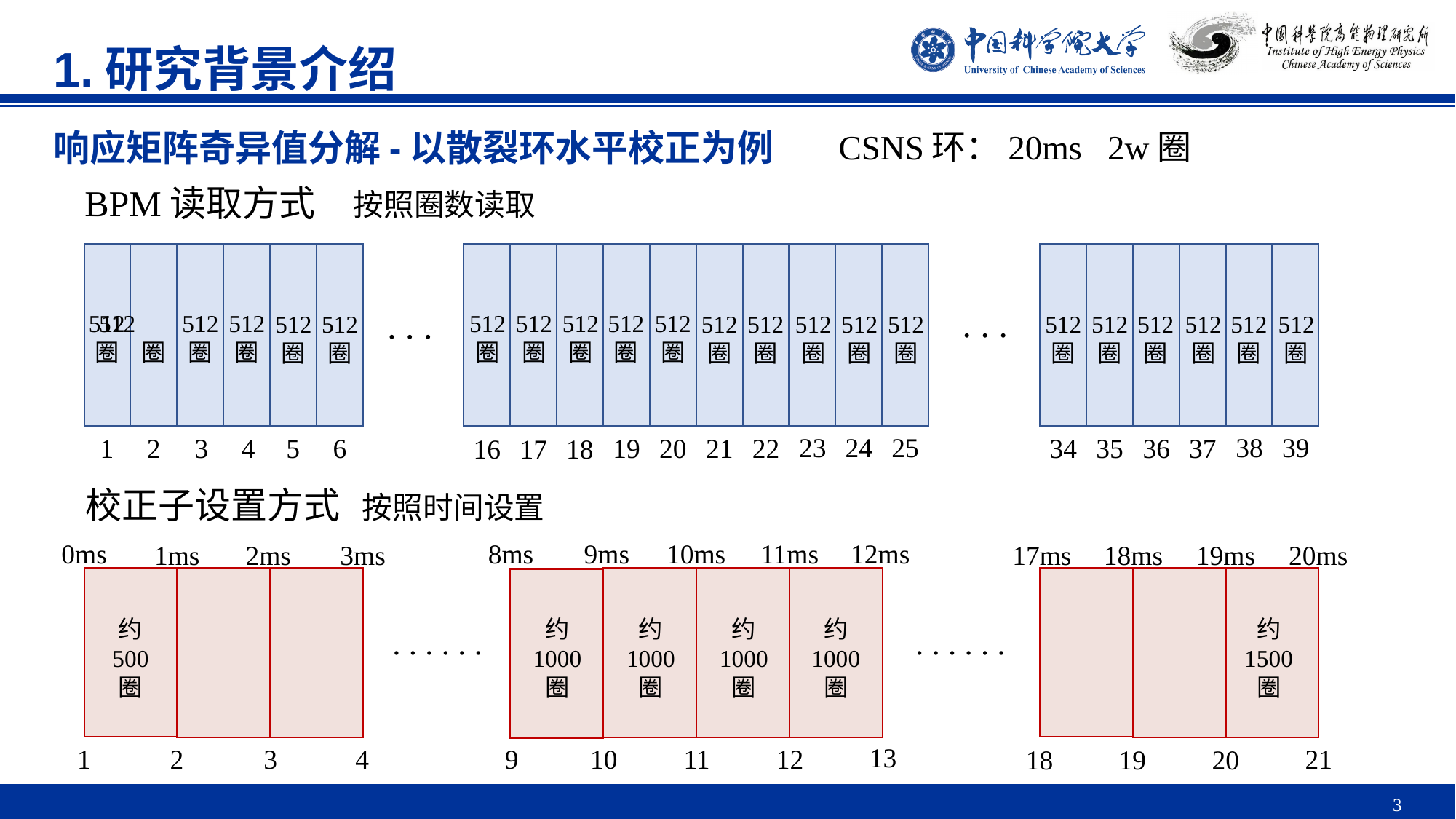

1.研究背景介绍
响应矩阵奇异值分解-以散裂环水平校正为例
CSNS环：20ms   2w圈

BPM读取方式
按照圈数读取

. . .
. . .
512
圈
512
圈
512
圈
512
圈
512
圈
512
圈
512
圈
512
圈
512
圈
512
圈
512
圈
512
圈
512
圈
512
圈
512
圈
512
圈
512
圈
512
圈
512
圈
512
圈
512
圈
512
圈
24
39
25
23
38
4
6
2
22
37
21
36
20
35
3
5
19
34
1
18
16
17
校正子设置方式
按照时间设置
0ms
8ms
9ms
10ms
11ms
12ms
1ms
2ms
3ms
17ms
18ms
19ms
20ms

约
500
圈
约
1000
圈
约
1000
圈
约
1000
圈
约
1000
圈
约
1500
圈
. . . . . .
. . . . . .
13
1
2
3
4
9
10
11
12
21
18
19
20

3